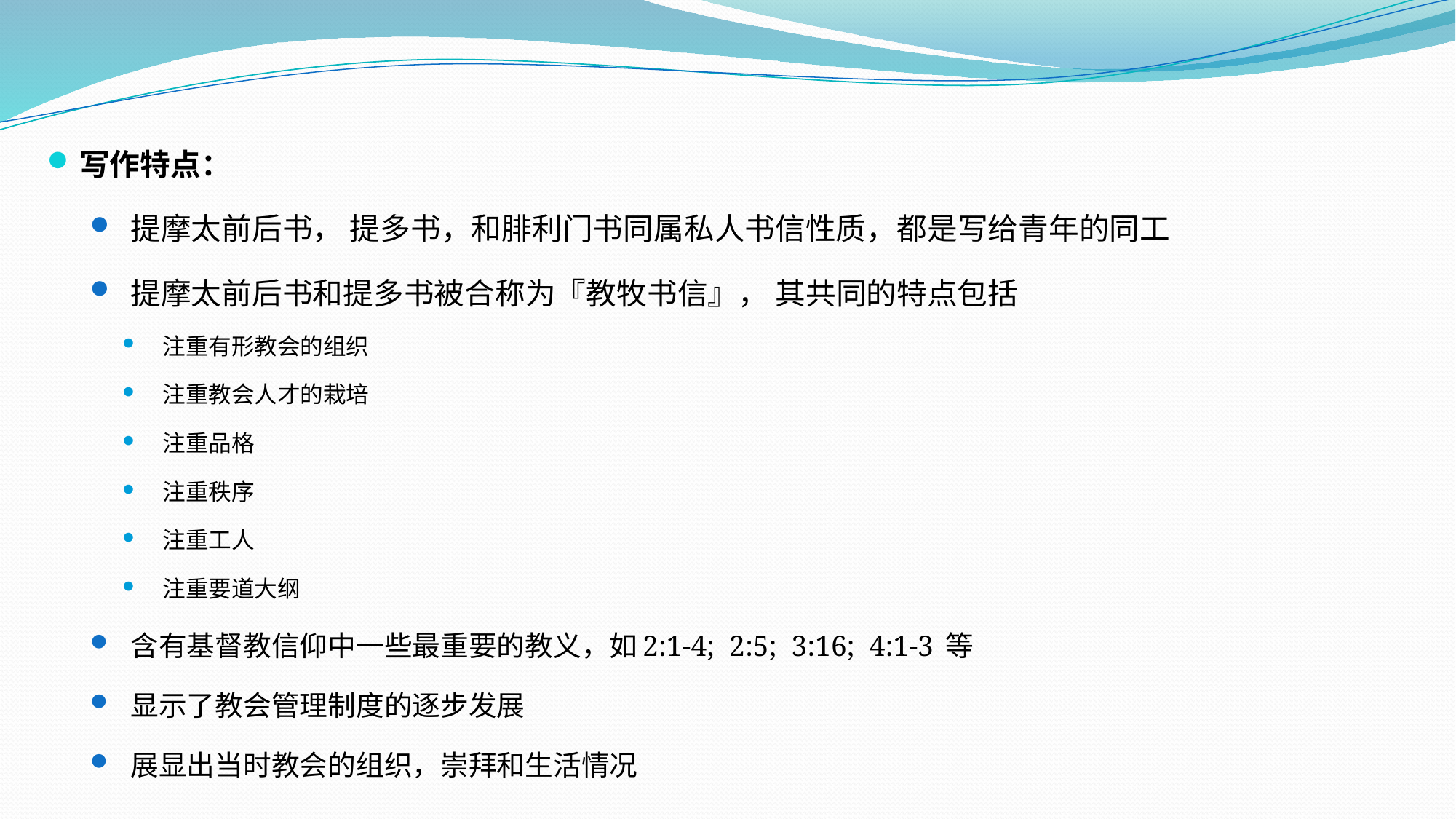

写作特点：
提摩太前后书， 提多书，和腓利门书同属私人书信性质，都是写给青年的同工
提摩太前后书和提多书被合称为『教牧书信』， 其共同的特点包括
注重有形教会的组织
注重教会人才的栽培
注重品格
注重秩序
注重工人
注重要道大纲
含有基督教信仰中一些最重要的教义，如2:1-4;  2:5;  3:16;  4:1-3 等
显示了教会管理制度的逐步发展
展显出当时教会的组织，崇拜和生活情况